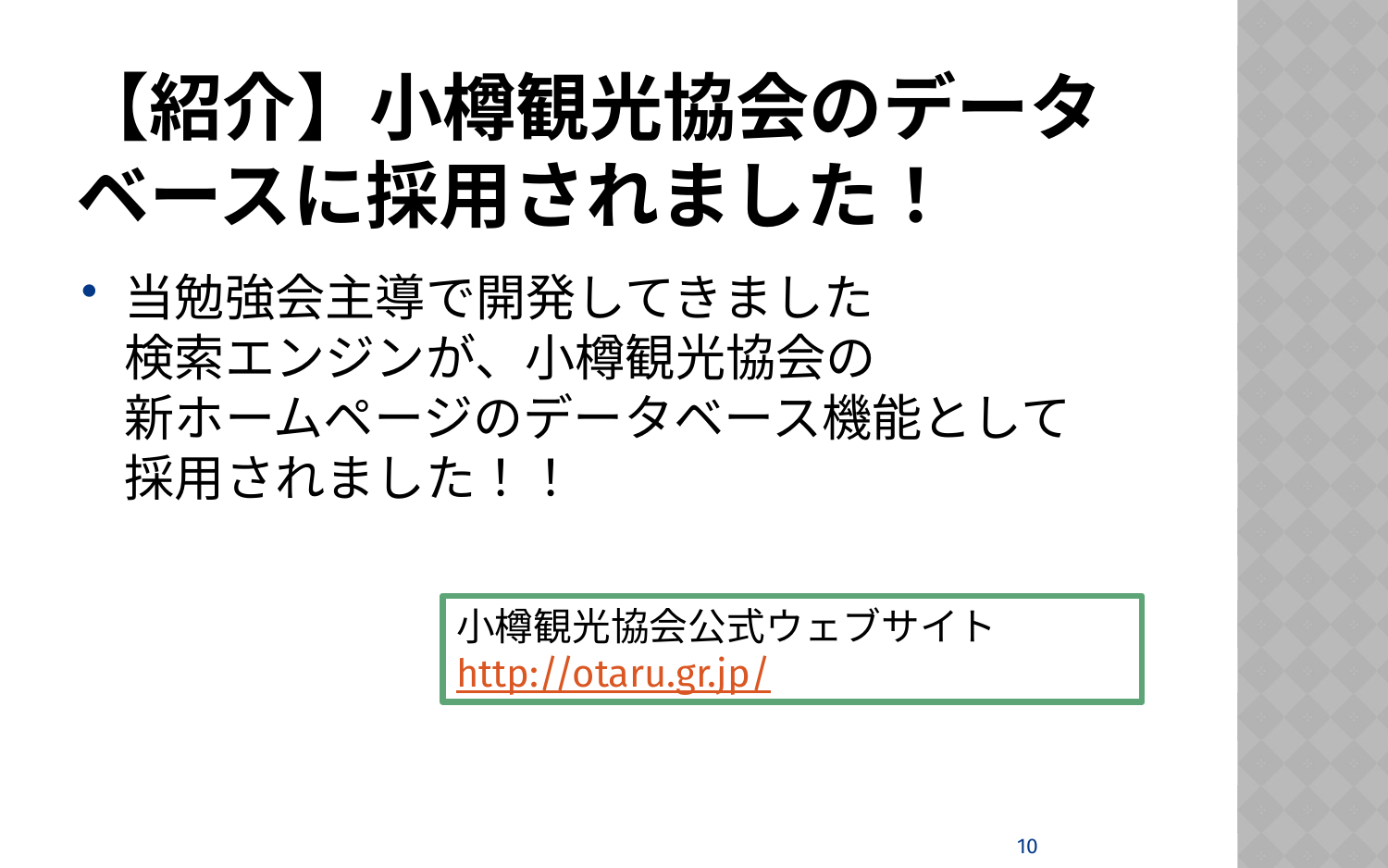

# 【紹介】小樽観光協会のデータベースに採用されました！
当勉強会主導で開発してきました
検索エンジンが、小樽観光協会の
新ホームページのデータベース機能として
採用されました！！

小樽観光協会公式ウェブサイト
http://otaru.gr.jp/
10